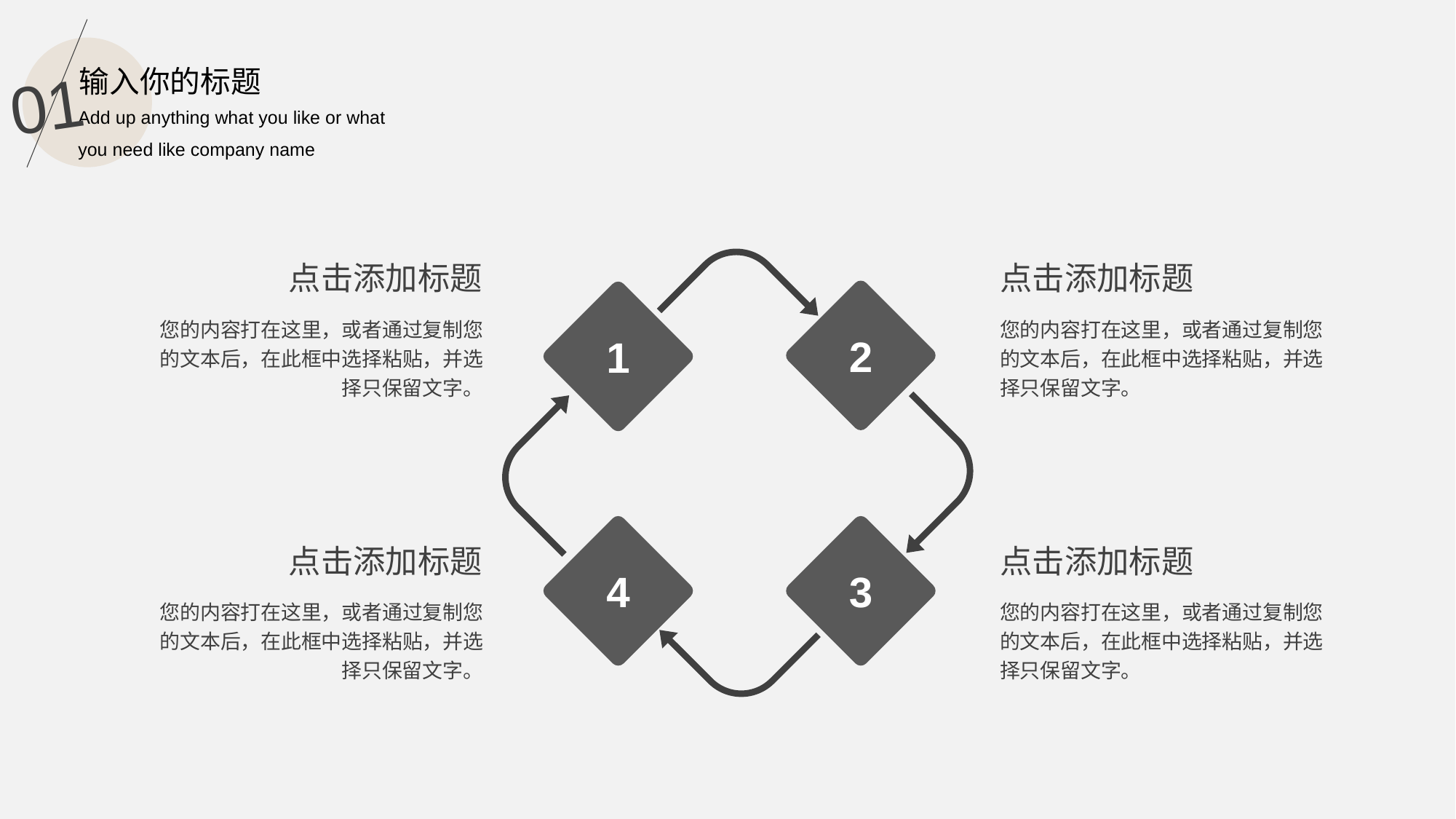

输入你的标题
01
Add up anything what you like or what you need like company name

点击添加标题
您的内容打在这里，或者通过复制您的文本后，在此框中选择粘贴，并选择只保留文字。
点击添加标题
您的内容打在这里，或者通过复制您的文本后，在此框中选择粘贴，并选择只保留文字。
2
1

4
3
点击添加标题
您的内容打在这里，或者通过复制您的文本后，在此框中选择粘贴，并选择只保留文字。
点击添加标题
您的内容打在这里，或者通过复制您的文本后，在此框中选择粘贴，并选择只保留文字。